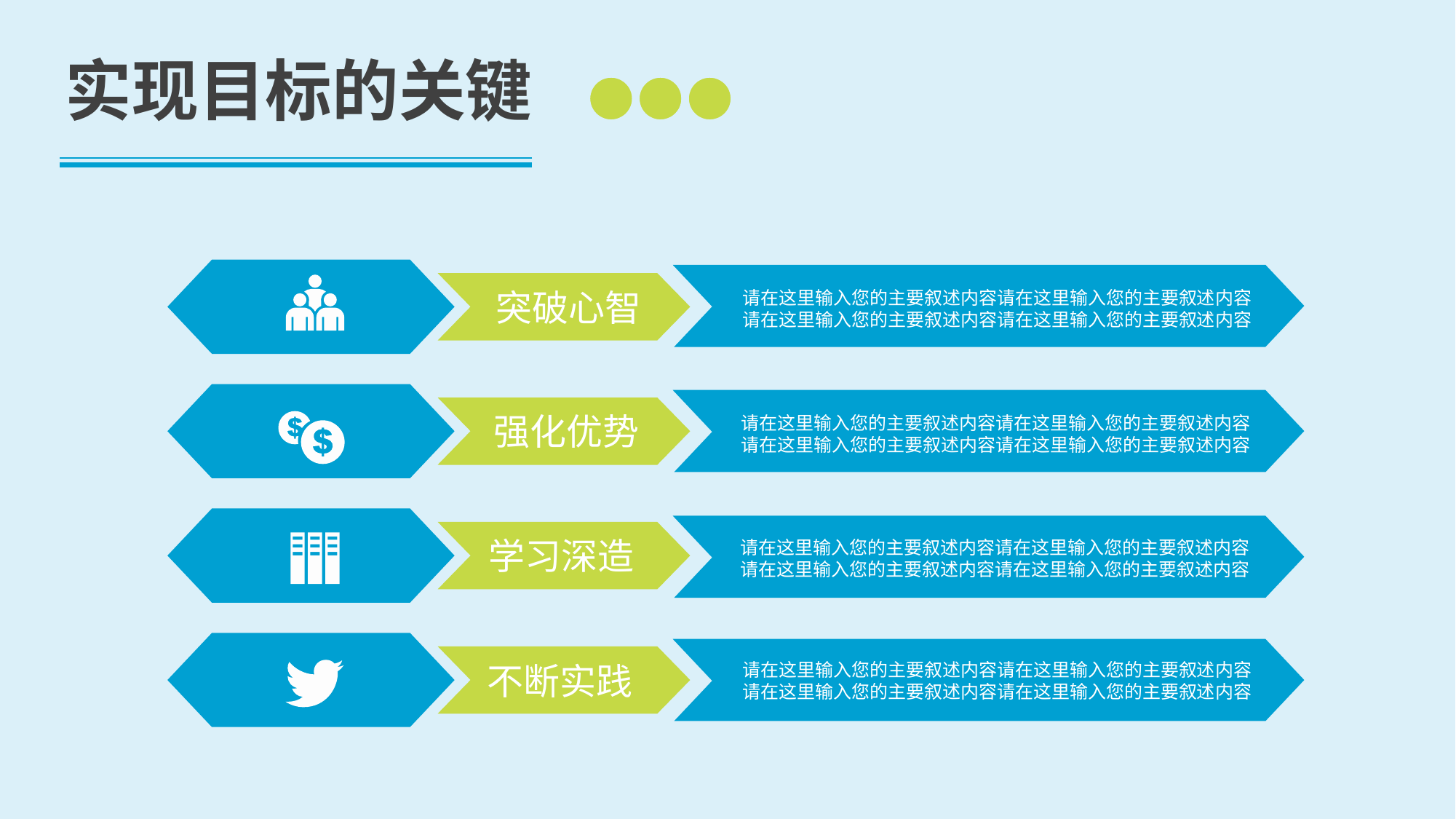

实现目标的关键

请在这里输入您的主要叙述内容请在这里输入您的主要叙述内容
请在这里输入您的主要叙述内容请在这里输入您的主要叙述内容

突破心智

请在这里输入您的主要叙述内容请在这里输入您的主要叙述内容
请在这里输入您的主要叙述内容请在这里输入您的主要叙述内容

强化优势

请在这里输入您的主要叙述内容请在这里输入您的主要叙述内容
请在这里输入您的主要叙述内容请在这里输入您的主要叙述内容

学习深造

请在这里输入您的主要叙述内容请在这里输入您的主要叙述内容
请在这里输入您的主要叙述内容请在这里输入您的主要叙述内容

不断实践